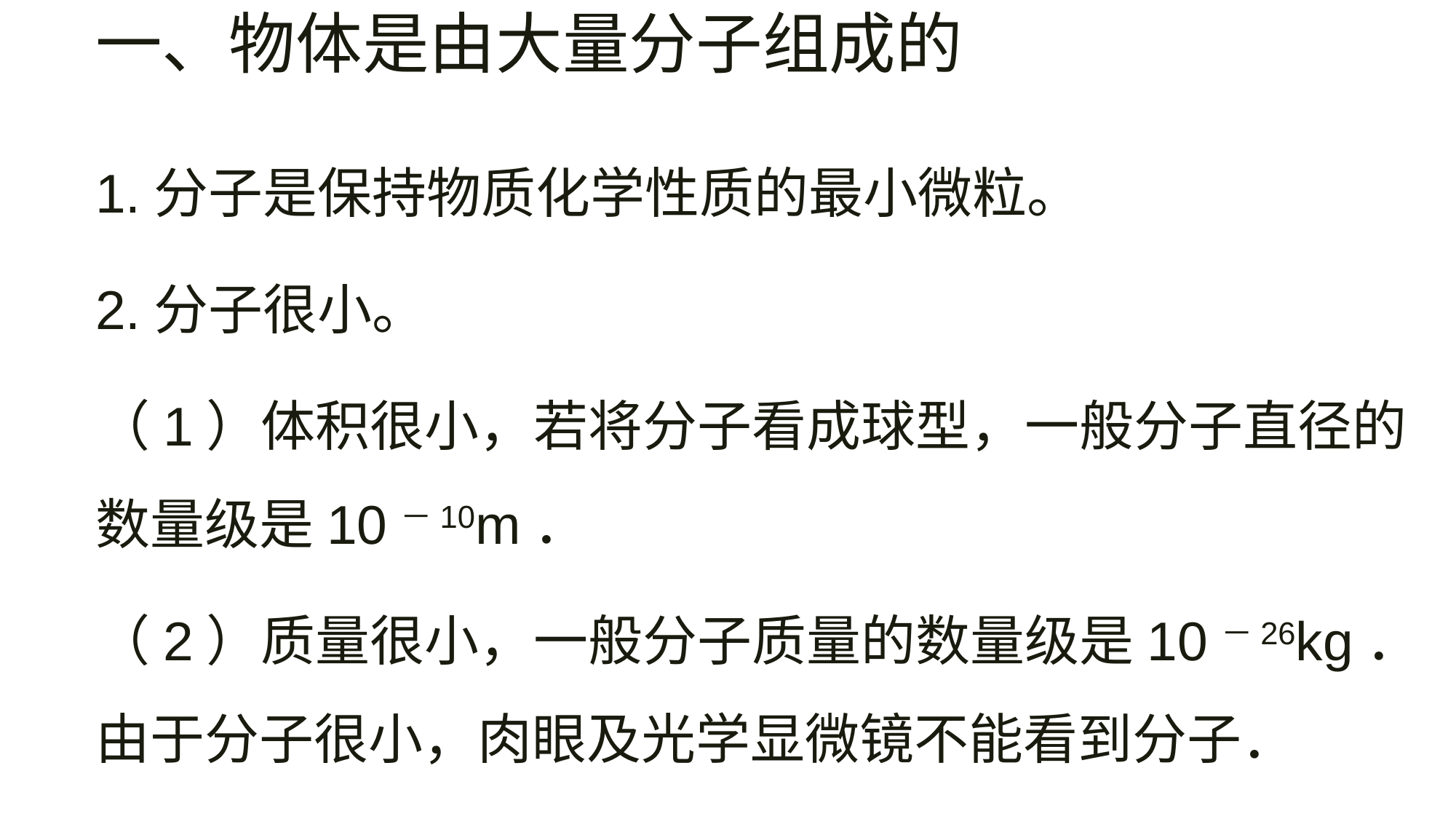

# 一、物体是由大量分子组成的
1.分子是保持物质化学性质的最小微粒。
2.分子很小。
（1）体积很小，若将分子看成球型，一般分子直径的数量级是10－10m．
（2）质量很小，一般分子质量的数量级是10－26kg．由于分子很小，肉眼及光学显微镜不能看到分子．